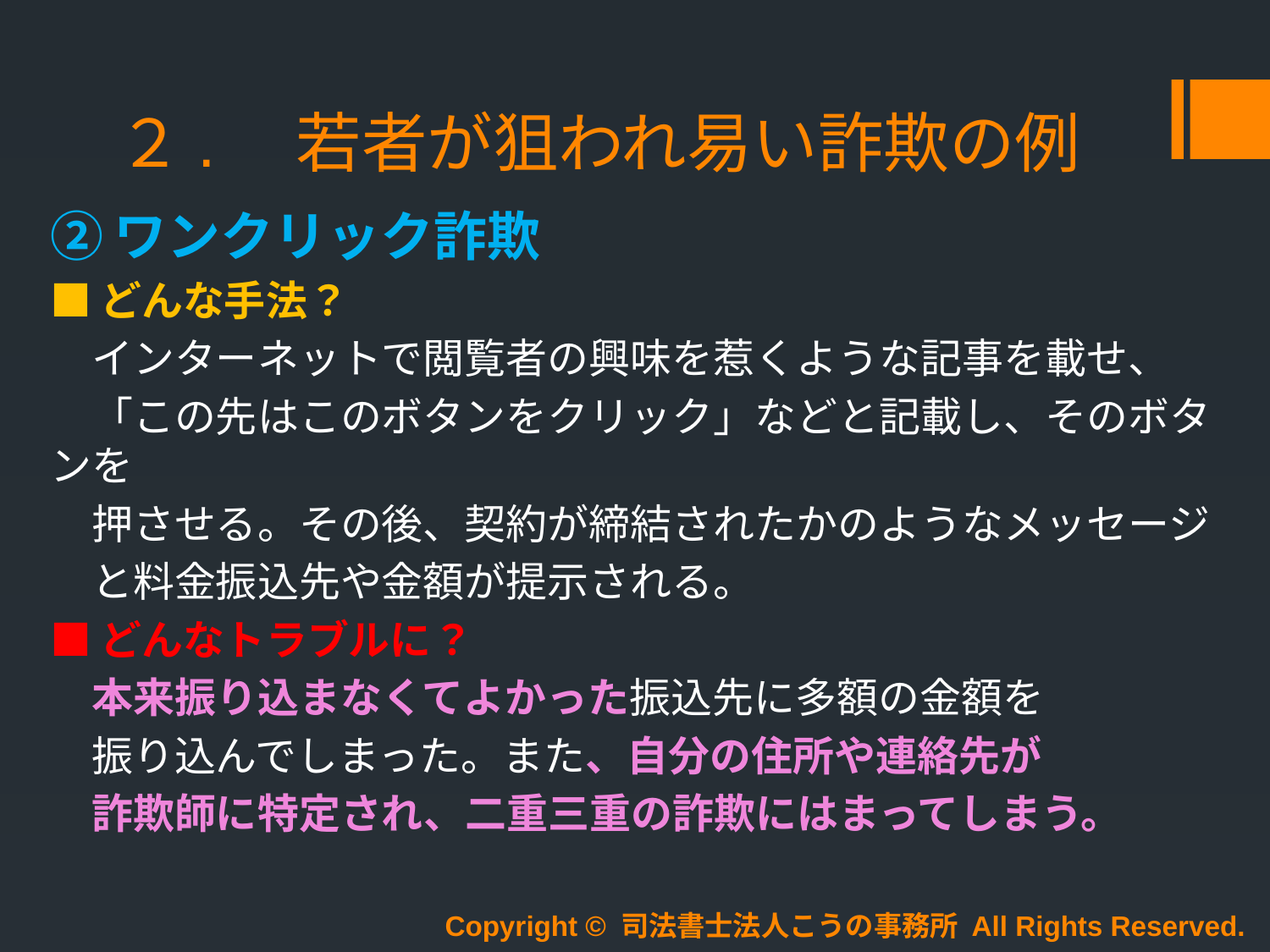

# ２.　若者が狙われ易い詐欺の例
②ワンクリック詐欺
■どんな手法？
　インターネットで閲覧者の興味を惹くような記事を載せ、
　「この先はこのボタンをクリック」などと記載し、そのボタンを
　押させる。その後、契約が締結されたかのようなメッセージ
　と料金振込先や金額が提示される。
■どんなトラブルに？
　本来振り込まなくてよかった振込先に多額の金額を
　振り込んでしまった。また、自分の住所や連絡先が
　詐欺師に特定され、二重三重の詐欺にはまってしまう。
Copyright © 司法書士法人こうの事務所 All Rights Reserved.